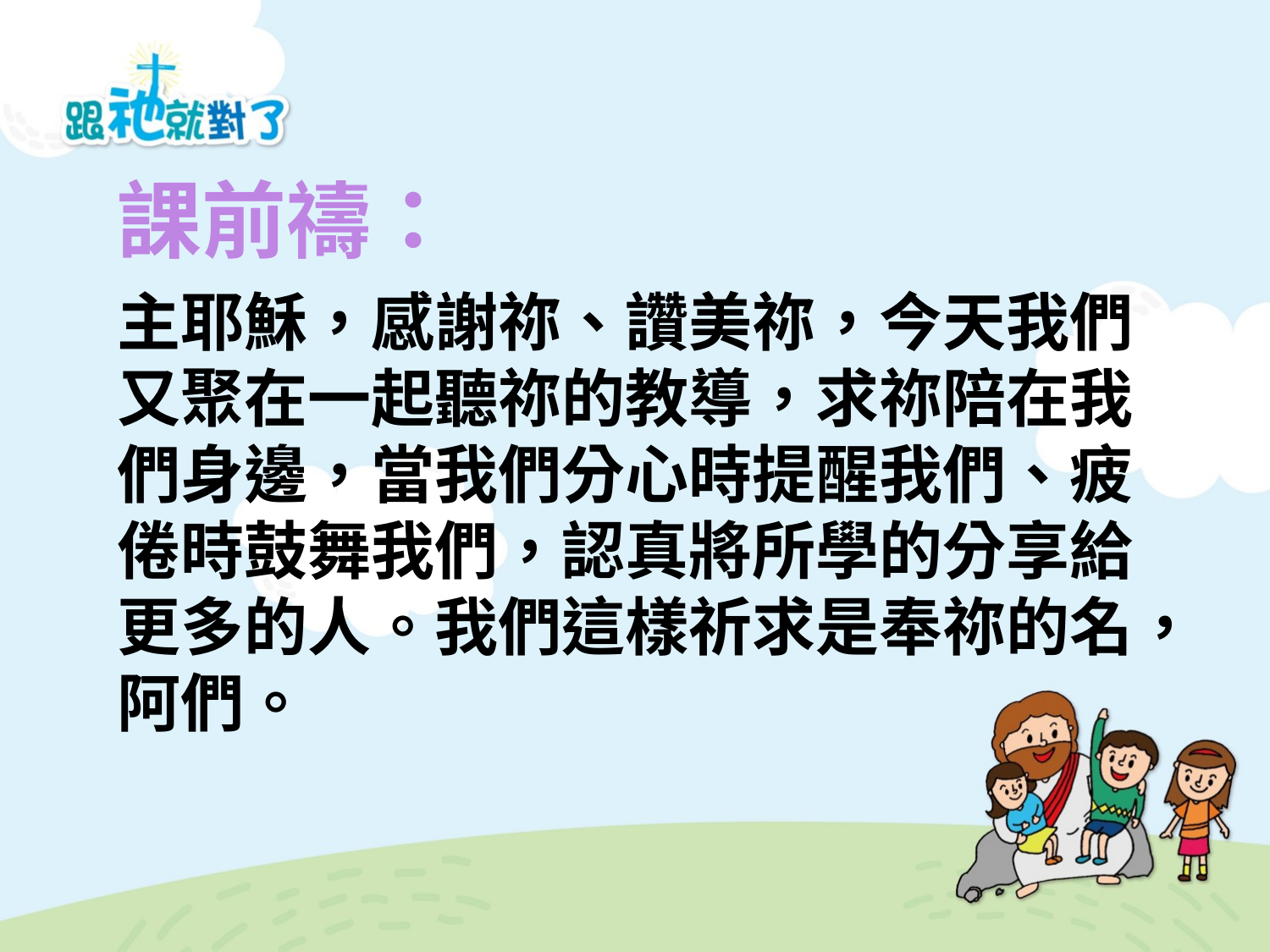

課前禱：
主耶穌，感謝祢、讚美祢，今天我們又聚在一起聽祢的教導，求祢陪在我們身邊，當我們分心時提醒我們、疲倦時鼓舞我們，認真將所學的分享給更多的人。我們這樣祈求是奉祢的名，阿們。